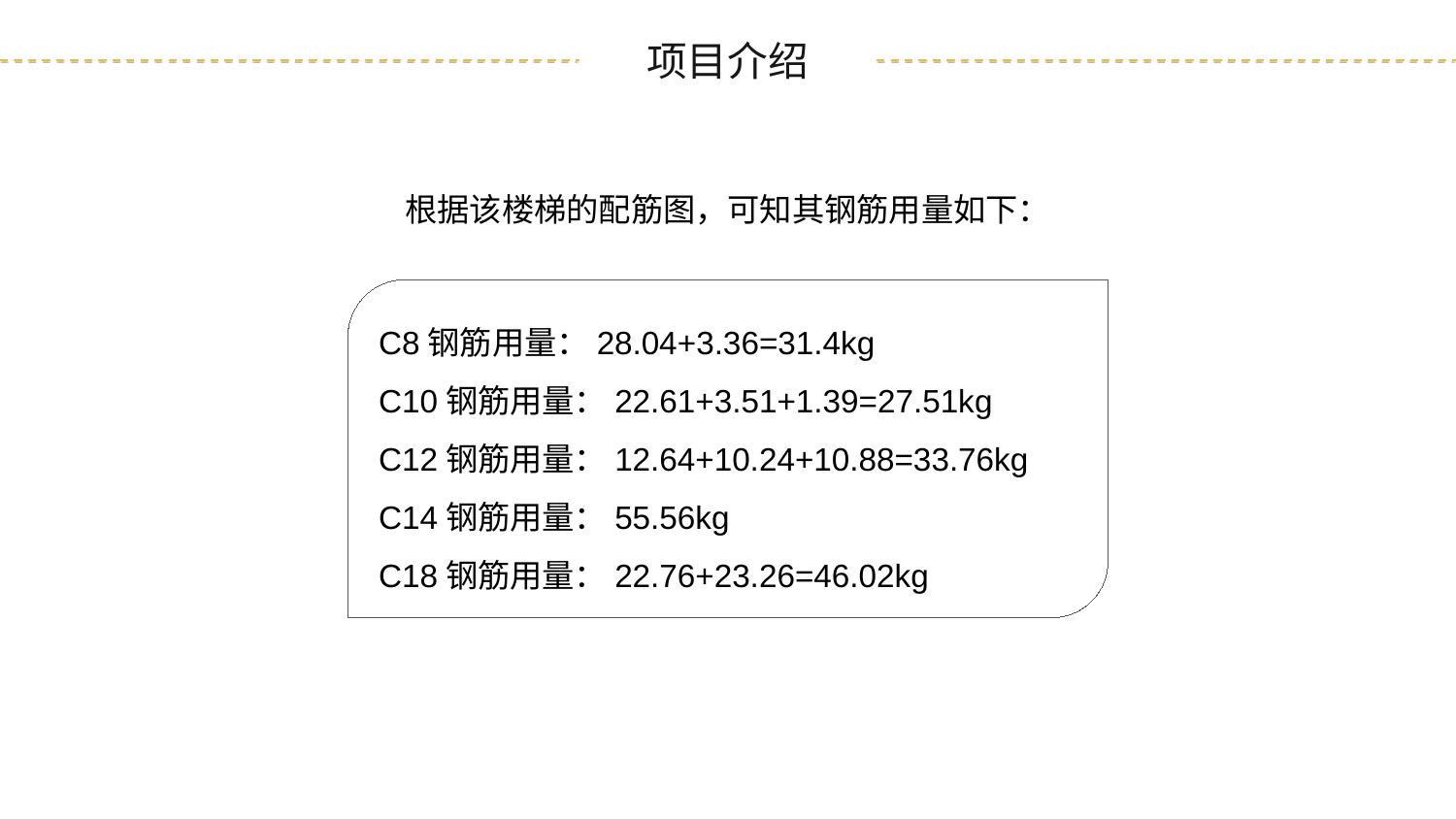

根据该楼梯的配筋图，可知其钢筋用量如下：
C8钢筋用量：28.04+3.36=31.4kg
C10钢筋用量：22.61+3.51+1.39=27.51kg
C12钢筋用量：12.64+10.24+10.88=33.76kg
C14钢筋用量：55.56kg
C18钢筋用量：22.76+23.26=46.02kg